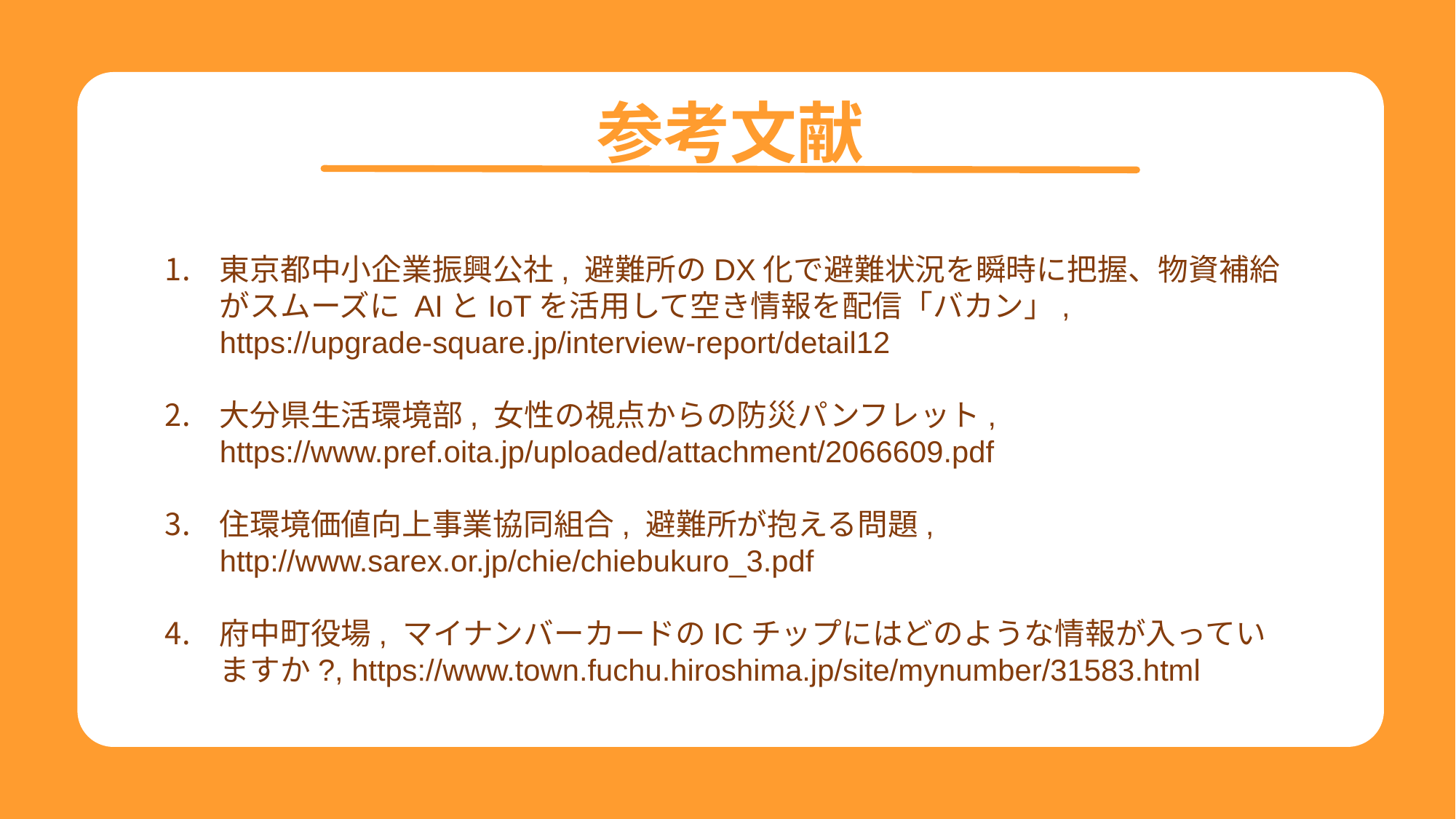

参考文献
東京都中小企業振興公社, 避難所のDX化で避難状況を瞬時に把握、物資補給がスムーズに AIとIoTを活用して空き情報を配信「バカン」, https://upgrade-square.jp/interview-report/detail12

大分県生活環境部, 女性の視点からの防災パンフレット,　https://www.pref.oita.jp/uploaded/attachment/2066609.pdf

住環境価値向上事業協同組合, 避難所が抱える問題, http://www.sarex.or.jp/chie/chiebukuro_3.pdf

府中町役場, マイナンバーカードのICチップにはどのような情報が入っていますか?, https://www.town.fuchu.hiroshima.jp/site/mynumber/31583.html